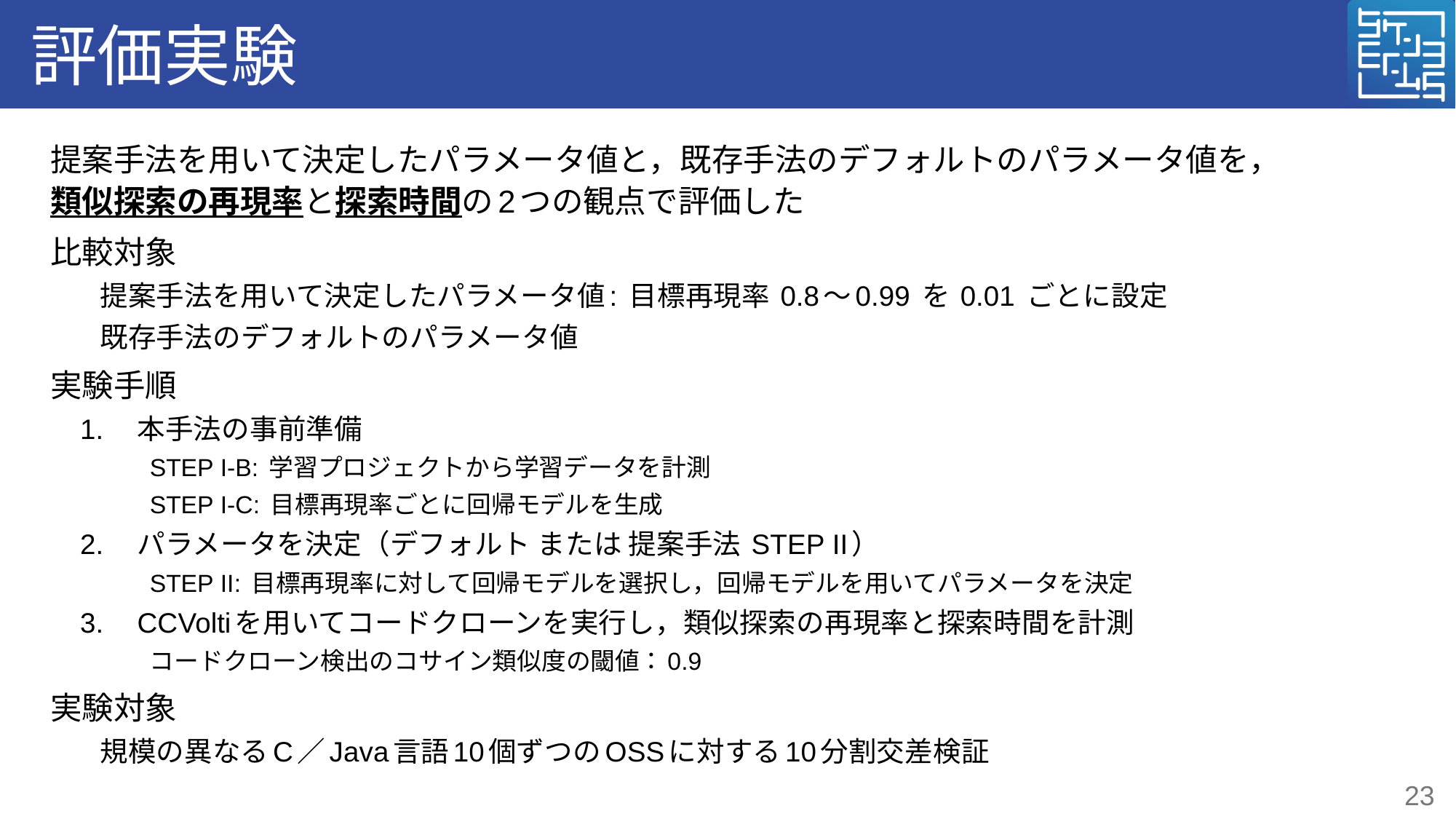

# 評価実験
提案手法を用いて決定したパラメータ値と，既存手法のデフォルトのパラメータ値を，
類似探索の再現率と探索時間の2つの観点で評価した
比較対象
提案手法を用いて決定したパラメータ値: 目標再現率 0.8～0.99 を 0.01 ごとに設定
既存手法のデフォルトのパラメータ値
実験手順
本手法の事前準備
STEP I-B: 学習プロジェクトから学習データを計測
STEP I-C: 目標再現率ごとに回帰モデルを生成
パラメータを決定（デフォルト または 提案手法 STEP II）
STEP II: 目標再現率に対して回帰モデルを選択し，回帰モデルを用いてパラメータを決定
CCVoltiを用いてコードクローンを実行し，類似探索の再現率と探索時間を計測
コードクローン検出のコサイン類似度の閾値：0.9
実験対象
規模の異なるC／Java言語10個ずつのOSSに対する10分割交差検証

23